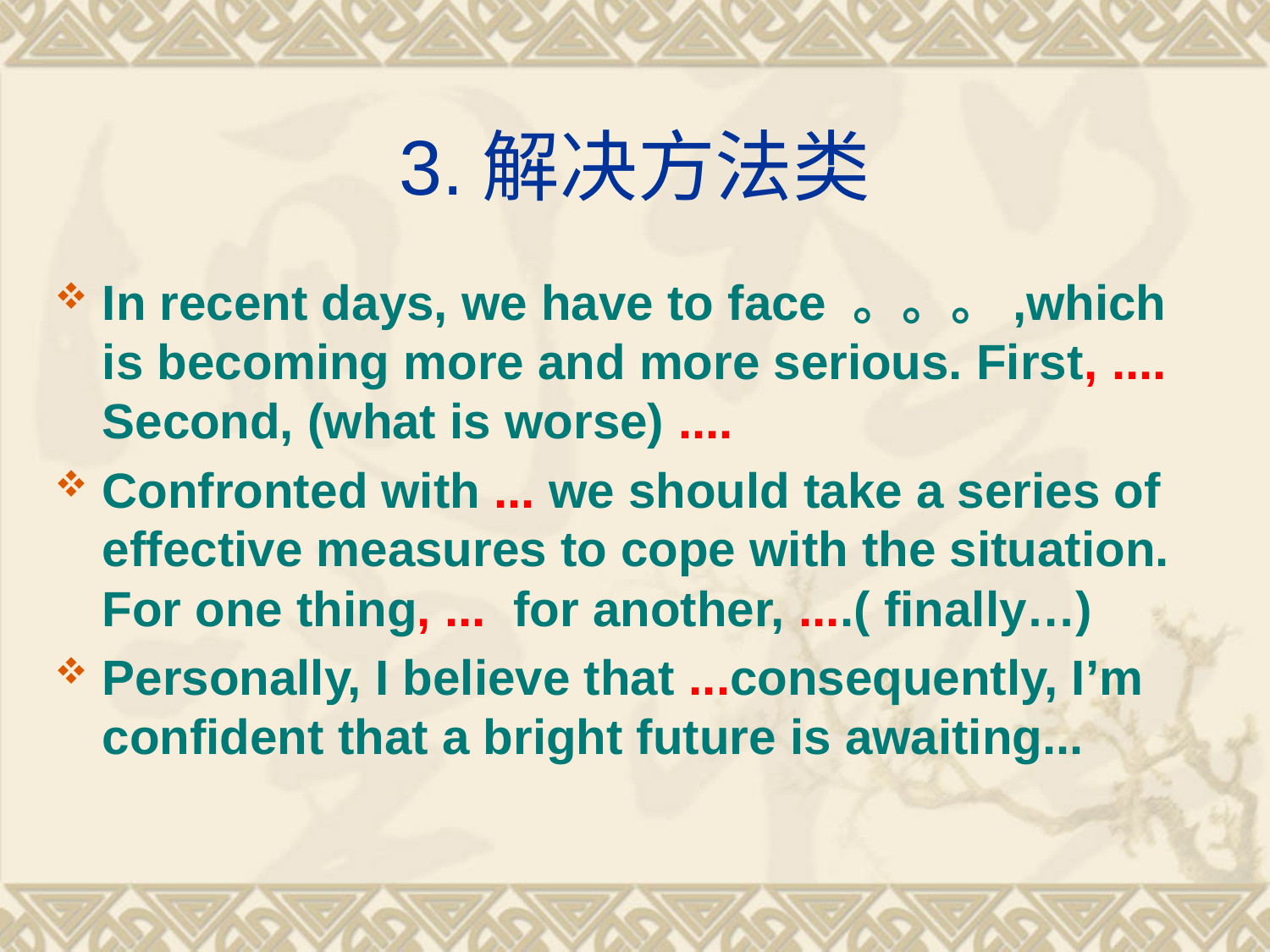

# 3.解决方法类
In recent days, we have to face 。。。,which is becoming more and more serious. First, .... Second, (what is worse) ....
Confronted with ... we should take a series of effective measures to cope with the situation. For one thing, ...  for another, ....( finally…)
Personally, I believe that ...consequently, I’m confident that a bright future is awaiting...